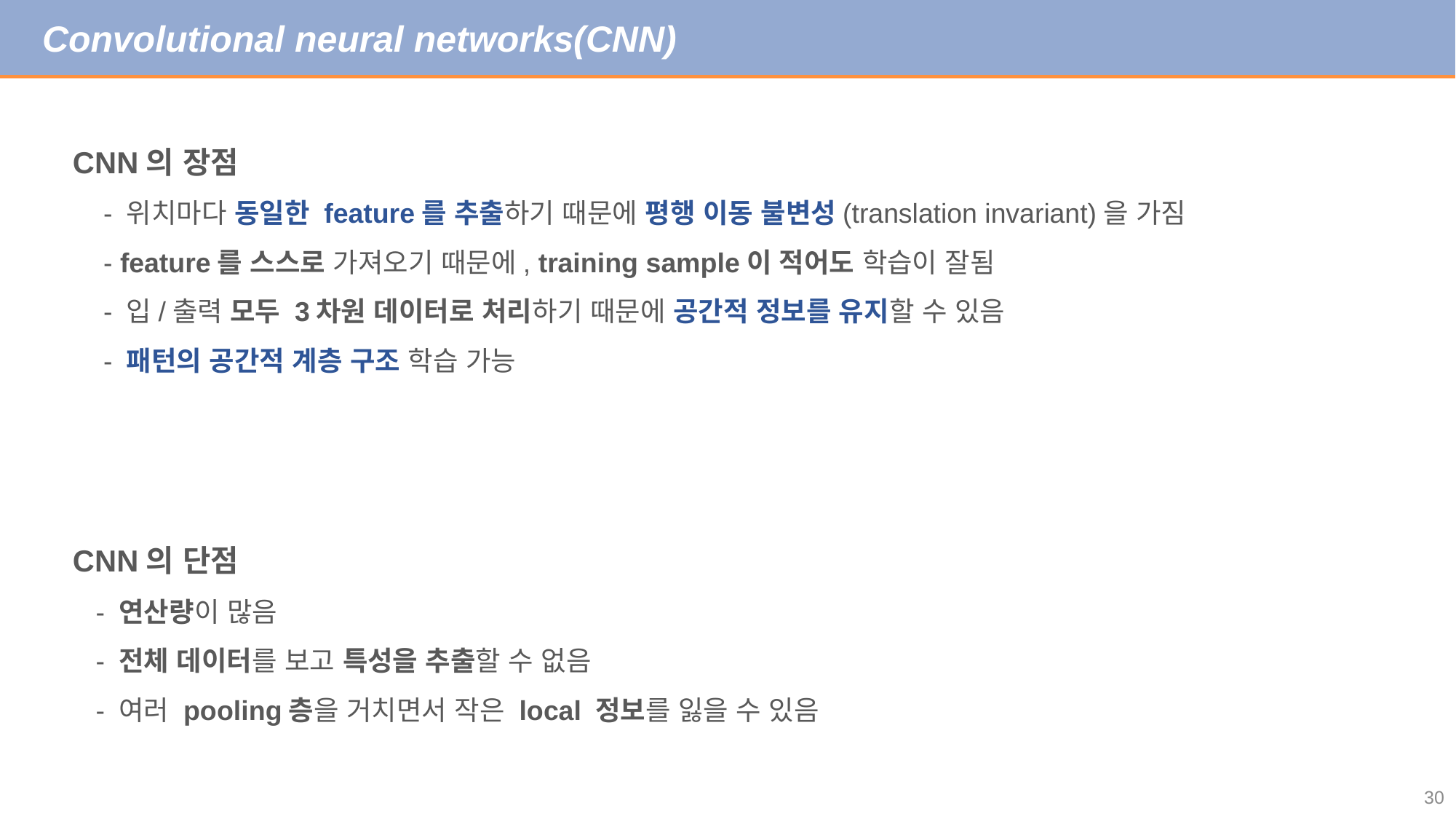

Convolutional neural networks(CNN)
CNN의 장점
    - 위치마다 동일한 feature를 추출하기 때문에 평행 이동 불변성(translation invariant)을 가짐
    - feature를 스스로 가져오기 때문에, training sample이 적어도 학습이 잘됨
    - 입/출력 모두 3차원 데이터로 처리하기 때문에 공간적 정보를 유지할 수 있음
    - 패턴의 공간적 계층 구조 학습 가능

CNN의 단점
   - 연산량이 많음
   - 전체 데이터를 보고 특성을 추출할 수 없음
   - 여러 pooling층을 거치면서 작은 local 정보를 잃을 수 있음
30